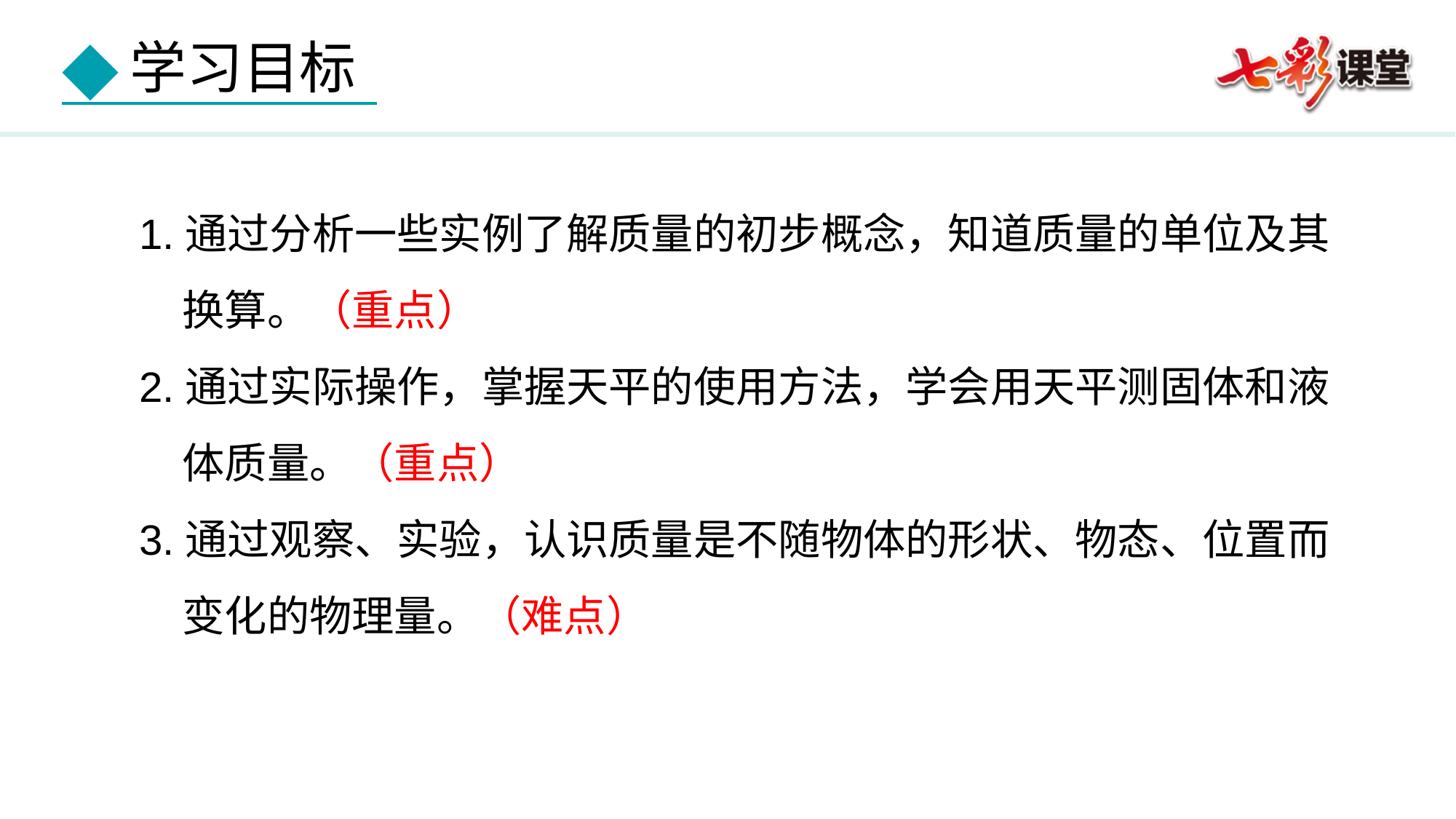

1.通过分析一些实例了解质量的初步概念，知道质量的单位及其换算。（重点）
2.通过实际操作，掌握天平的使用方法，学会用天平测固体和液体质量。（重点）
3.通过观察、实验，认识质量是不随物体的形状、物态、位置而变化的物理量。（难点）